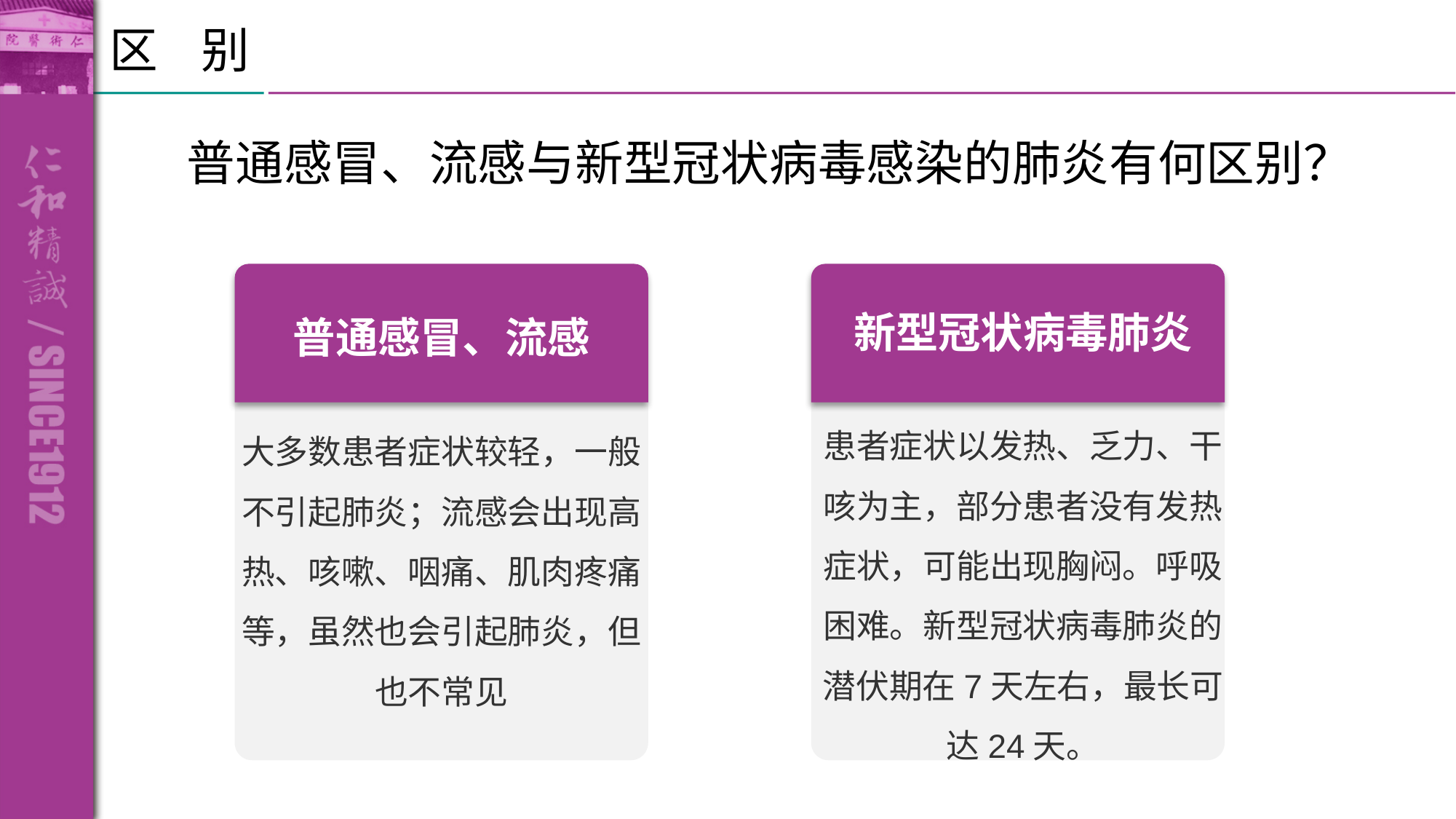

区    别
普通感冒、流感与新型冠状病毒感染的肺炎有何区别？

普通感冒、流感
大多数患者症状较轻，一般不引起肺炎；流感会出现高热、咳嗽、咽痛、肌肉疼痛等，虽然也会引起肺炎，但也不常见

新型冠状病毒肺炎
患者症状以发热、乏力、干咳为主，部分患者没有发热症状，可能出现胸闷。呼吸困难。新型冠状病毒肺炎的潜伏期在7天左右，最长可达24天。